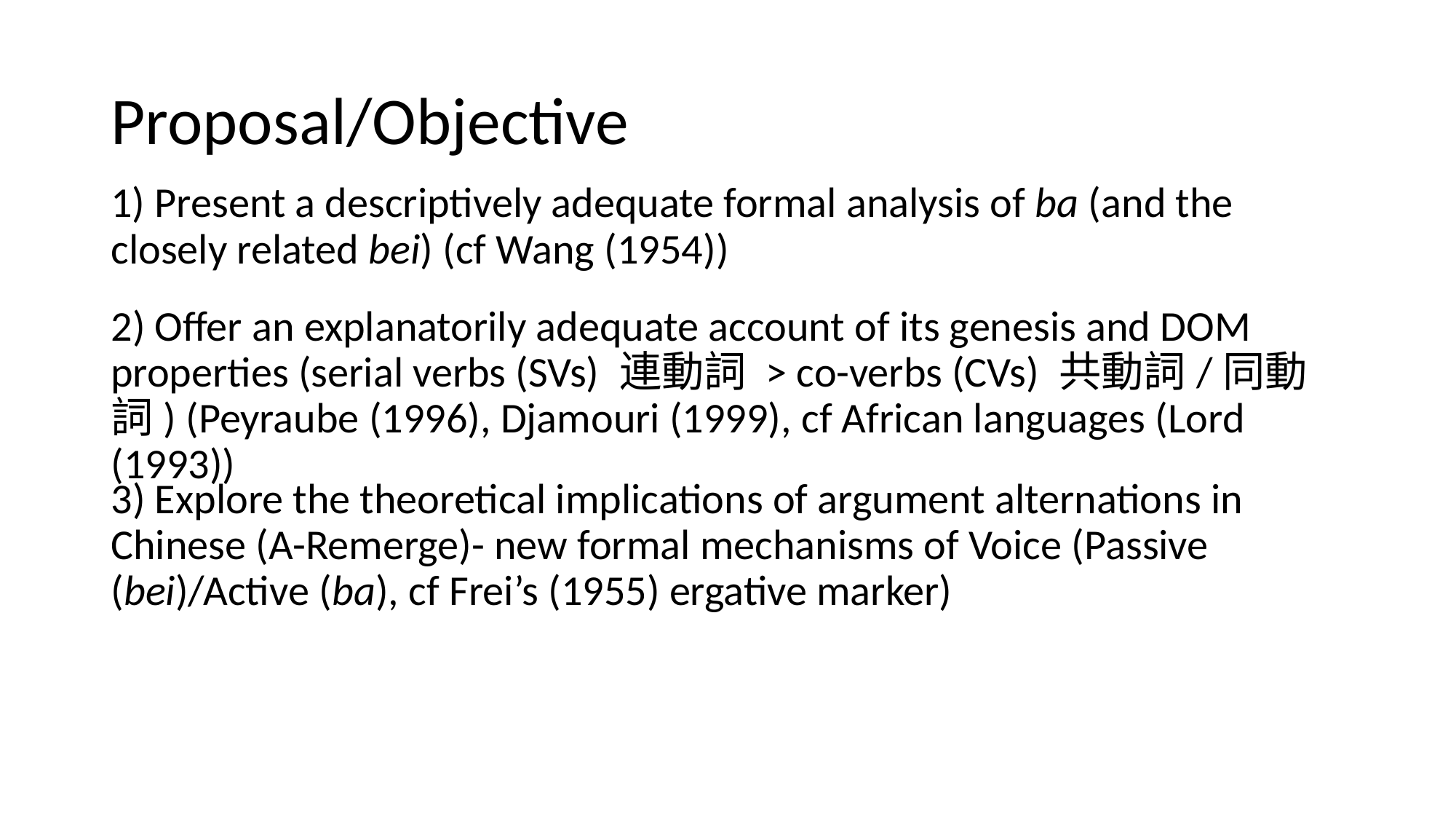

# Proposal/Objective
1) Present a descriptively adequate formal analysis of ba (and the closely related bei) (cf Wang (1954))
2) Offer an explanatorily adequate account of its genesis and DOM properties (serial verbs (SVs) 連動詞 > co-verbs (CVs) 共動詞/同動詞) (Peyraube (1996), Djamouri (1999), cf African languages (Lord (1993))
3) Explore the theoretical implications of argument alternations in Chinese (A-Remerge)- new formal mechanisms of Voice (Passive (bei)/Active (ba), cf Frei’s (1955) ergative marker)